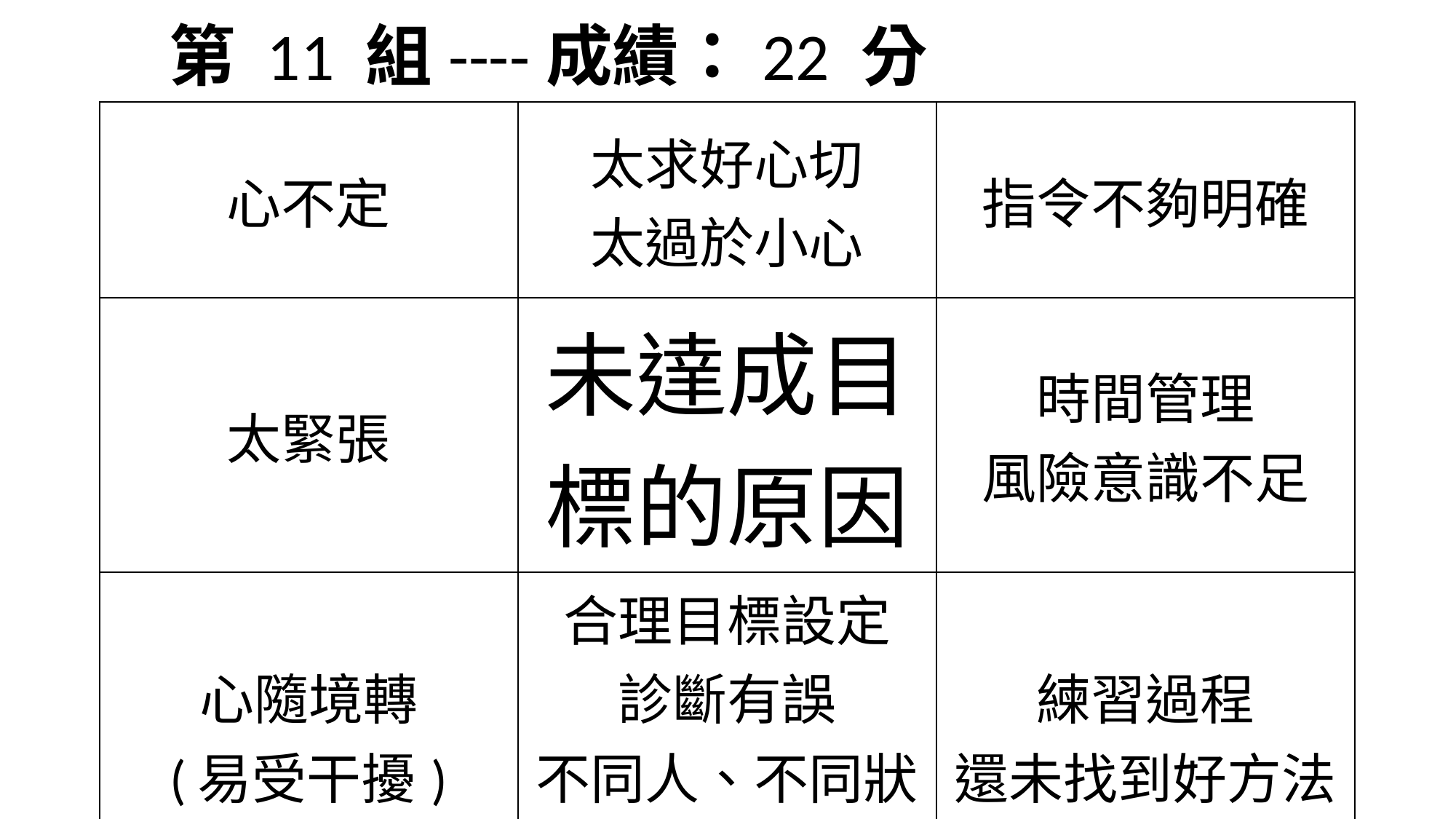

# 第 11 組----成績：22 分
| 心不定 | 太求好心切 太過於小心 | 指令不夠明確 |
| --- | --- | --- |
| 太緊張 | 未達成目標的原因 | 時間管理 風險意識不足 |
| 心隨境轉 (易受干擾) | 合理目標設定 診斷有誤 不同人、不同狀況調整 | 練習過程 還未找到好方法 |